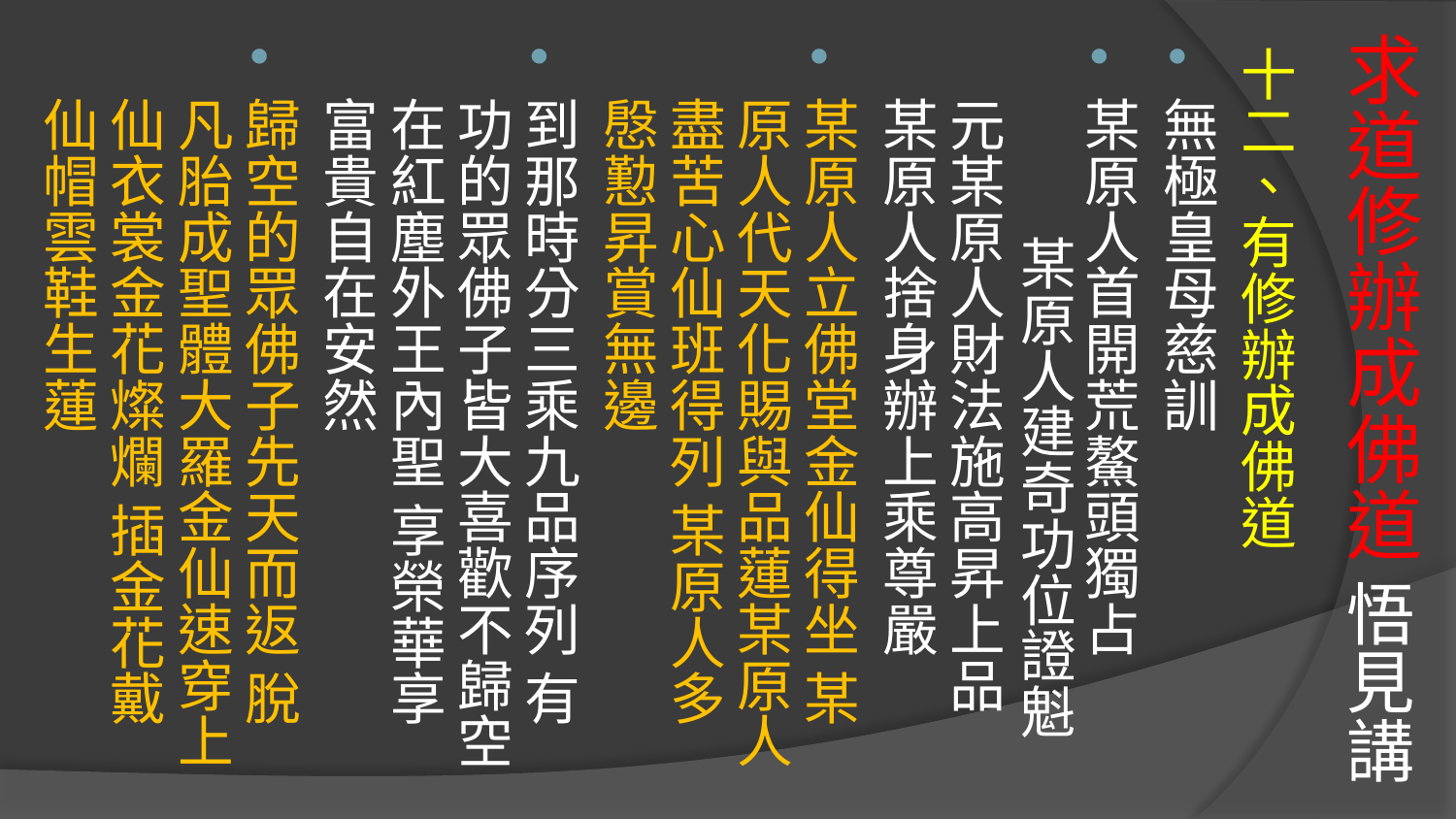

# 求道修辦成佛道 悟見講
十二、有修辦成佛道
無極皇母慈訓
某原人首開荒鰲頭獨占                     某原人建奇功位證魁元某原人財法施高昇上品 某原人捨身辦上乘尊嚴
某原人立佛堂金仙得坐 某原人代天化賜與品蓮某原人盡苦心仙班得列 某原人多慇懃昇賞無邊
到那時分三乘九品序列 有功的眾佛子皆大喜歡不歸空在紅塵外王內聖 享榮華享富貴自在安然
歸空的眾佛子先天而返 脫凡胎成聖體大羅金仙速穿上仙衣裳金花燦爛 插金花戴仙帽雲鞋生蓮